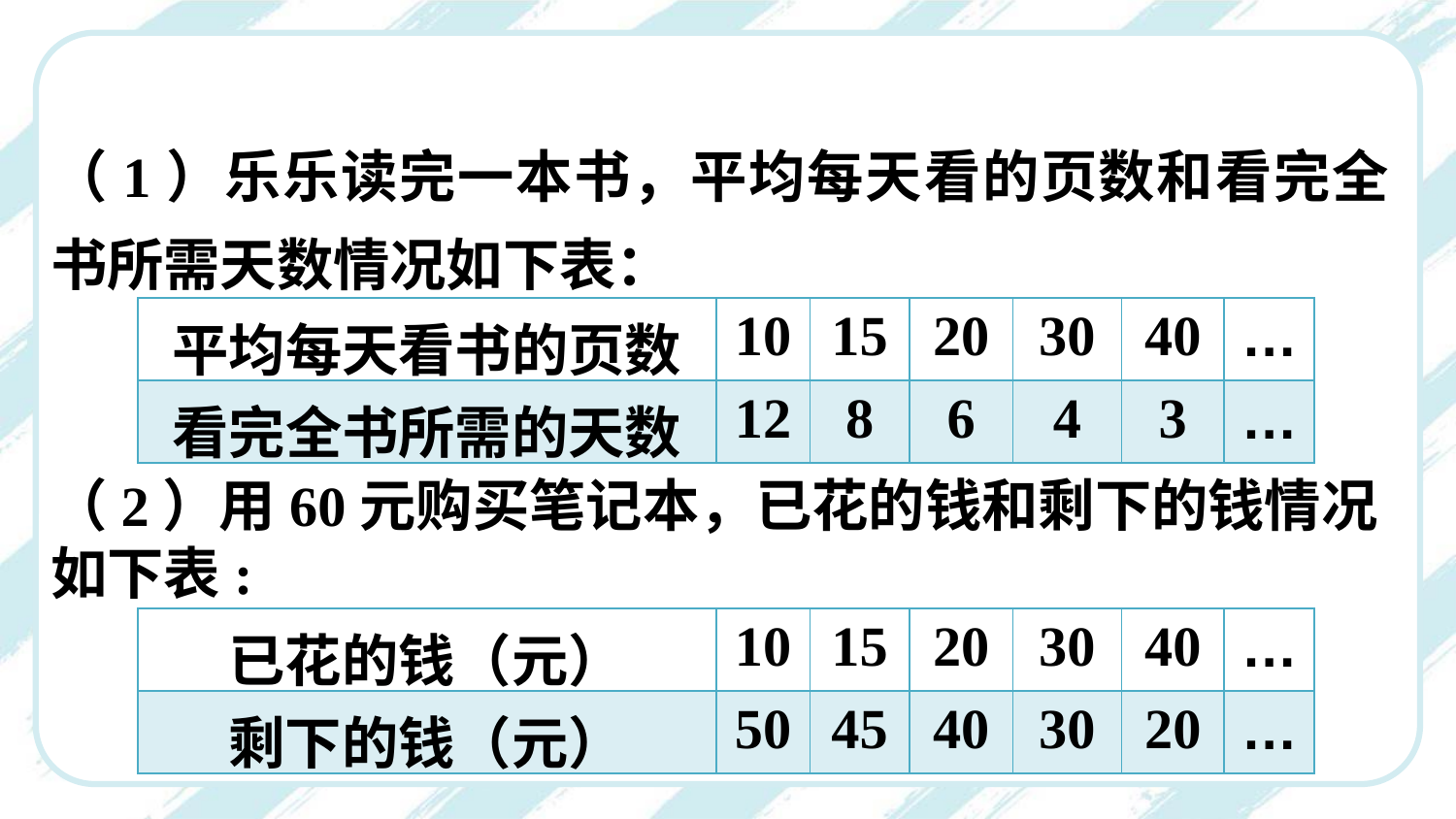

（1）乐乐读完一本书，平均每天看的页数和看完全书所需天数情况如下表：
| 平均每天看书的页数 | 10 | 15 | 20 | 30 | 40 | … |
| --- | --- | --- | --- | --- | --- | --- |
| 看完全书所需的天数 | 12 | 8 | 6 | 4 | 3 | … |
（2）用60元购买笔记本，已花的钱和剩下的钱情况如下表:
| 已花的钱（元） | 10 | 15 | 20 | 30 | 40 | … |
| --- | --- | --- | --- | --- | --- | --- |
| 剩下的钱（元） | 50 | 45 | 40 | 30 | 20 | … |